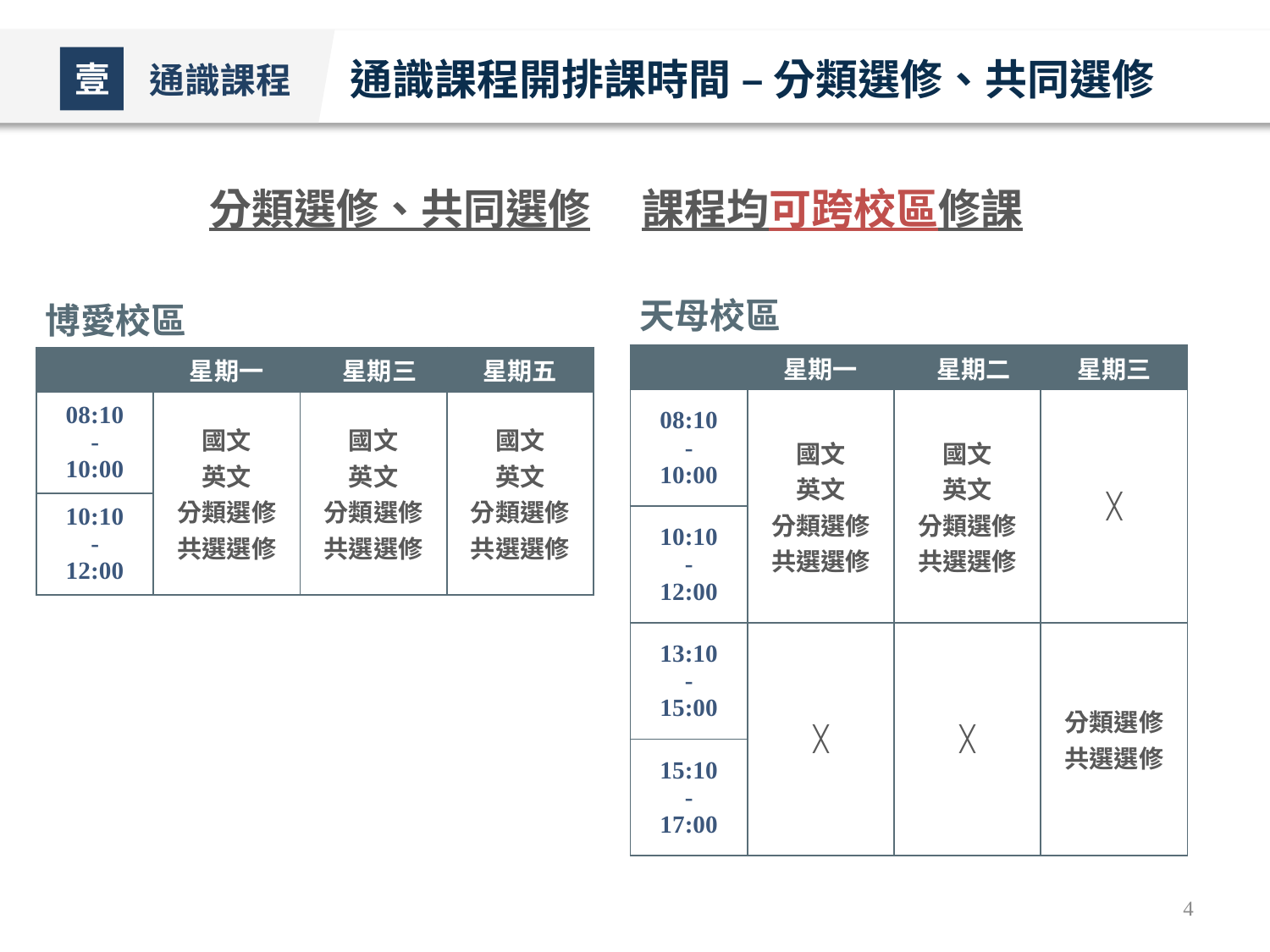

通識課程開排課時間 – 分類選修、共同選修

壹
通識課程
# 分類選修、共同選修　 課程均可跨校區修課
天母校區
博愛校區

|  | 星期一 | 星期二 | 星期三 |
| --- | --- | --- | --- |
| 08:10 - 10:00 | 國文 英文 分類選修 共選選修 | 國文 英文 分類選修 共選選修 | ╳ |
| 10:10 - 12:00 |  |  |  |
| 13:10 - 15:00 | ╳ | ╳ | 分類選修 共選選修 |
| 15:10 - 17:00 |  |  |  |
|  | 星期一 | 星期三 | 星期五 |
| --- | --- | --- | --- |
| 08:10 - 10:00 | 國文 英文 分類選修 共選選修 | 國文 英文 分類選修 共選選修 | 國文 英文 分類選修 共選選修 |
| 10:10 - 12:00 |  |  |  |
4